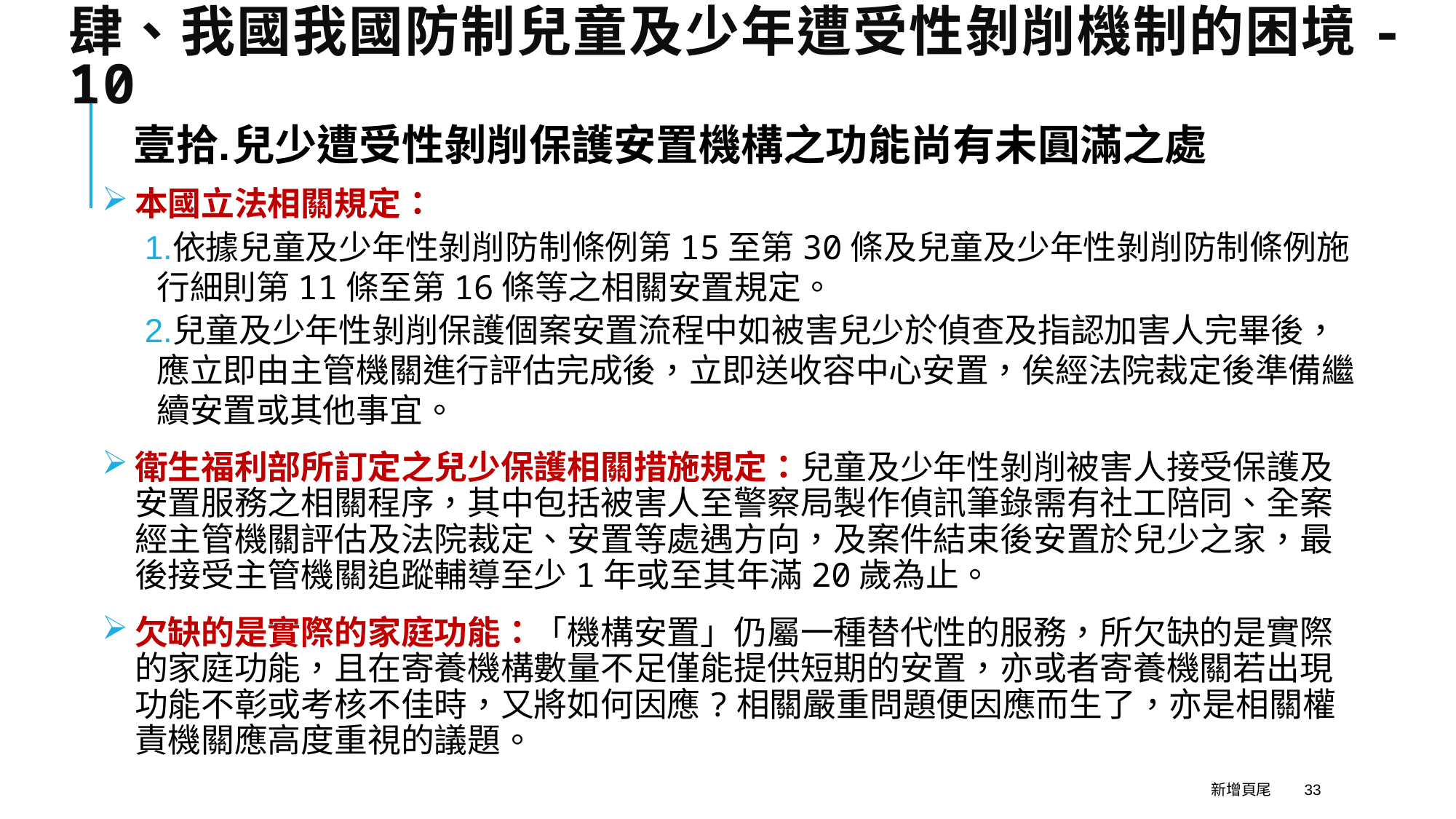

# 肆、我國我國防制兒童及少年遭受性剝削機制的困境-10
兒少遭受性剝削保護安置機構之功能尚有未圓滿之處
本國立法相關規定：
依據兒童及少年性剝削防制條例第15至第30條及兒童及少年性剝削防制條例施行細則第11條至第16條等之相關安置規定。
兒童及少年性剝削保護個案安置流程中如被害兒少於偵查及指認加害人完畢後，應立即由主管機關進行評估完成後，立即送收容中心安置，俟經法院裁定後準備繼續安置或其他事宜。
衛生福利部所訂定之兒少保護相關措施規定：兒童及少年性剝削被害人接受保護及安置服務之相關程序，其中包括被害人至警察局製作偵訊筆錄需有社工陪同、全案經主管機關評估及法院裁定、安置等處遇方向，及案件結束後安置於兒少之家，最後接受主管機關追蹤輔導至少1年或至其年滿20歲為止。
欠缺的是實際的家庭功能：「機構安置」仍屬一種替代性的服務，所欠缺的是實際的家庭功能，且在寄養機構數量不足僅能提供短期的安置，亦或者寄養機關若出現功能不彰或考核不佳時，又將如何因應?相關嚴重問題便因應而生了，亦是相關權責機關應高度重視的議題。
新增頁尾
33